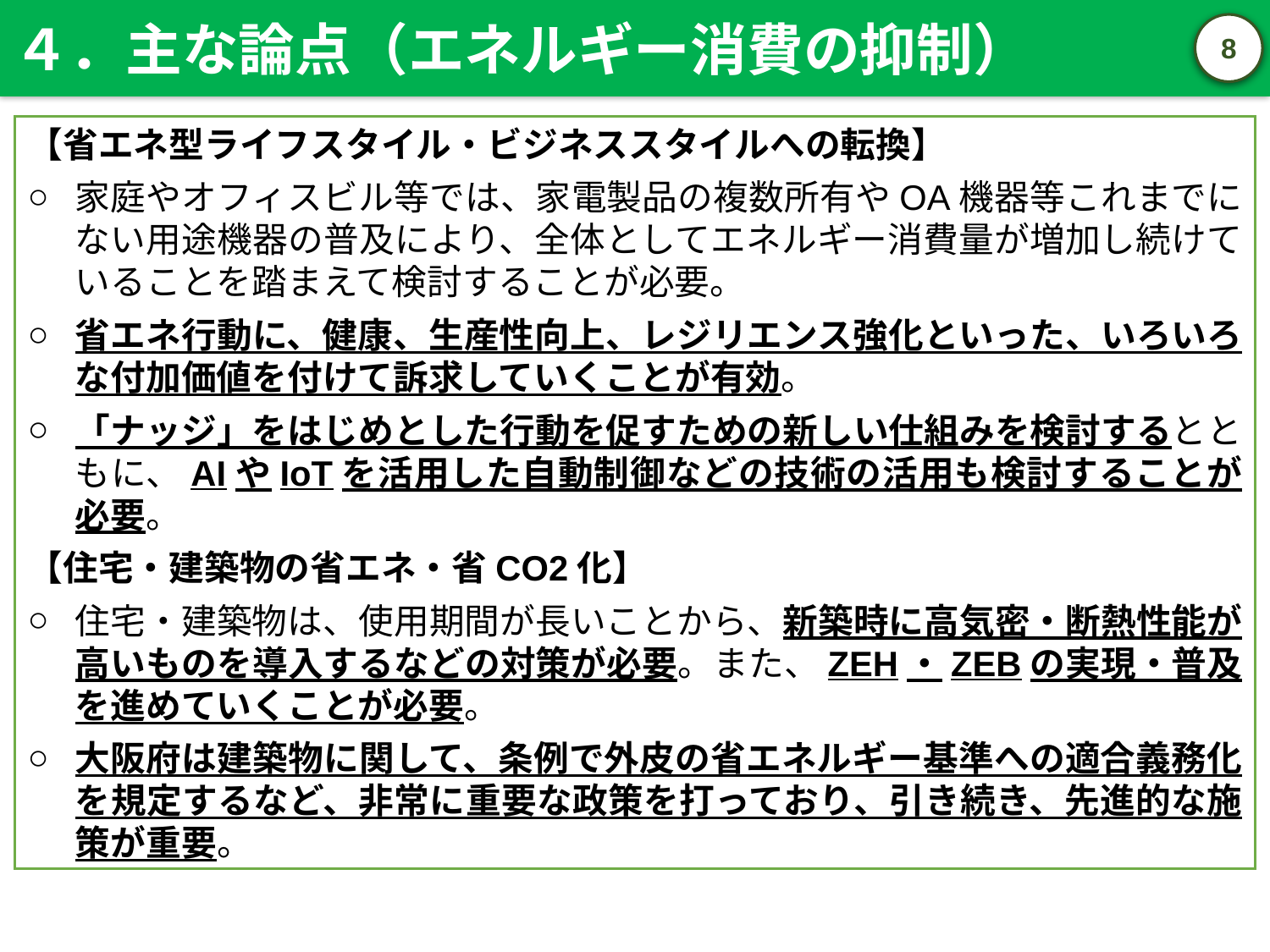

４．主な論点（エネルギー消費の抑制）
8
【省エネ型ライフスタイル・ビジネススタイルへの転換】
家庭やオフィスビル等では、家電製品の複数所有やOA機器等これまでにない用途機器の普及により、全体としてエネルギー消費量が増加し続けていることを踏まえて検討することが必要。
省エネ行動に、健康、生産性向上、レジリエンス強化といった、いろいろな付加価値を付けて訴求していくことが有効。
「ナッジ」をはじめとした行動を促すための新しい仕組みを検討するとともに、AIやIoTを活用した自動制御などの技術の活用も検討することが必要。
【住宅・建築物の省エネ・省CO2化】
住宅・建築物は、使用期間が長いことから、新築時に高気密・断熱性能が高いものを導入するなどの対策が必要。また、ZEH・ZEBの実現・普及を進めていくことが必要。
大阪府は建築物に関して、条例で外皮の省エネルギー基準への適合義務化を規定するなど、非常に重要な政策を打っており、引き続き、先進的な施策が重要。